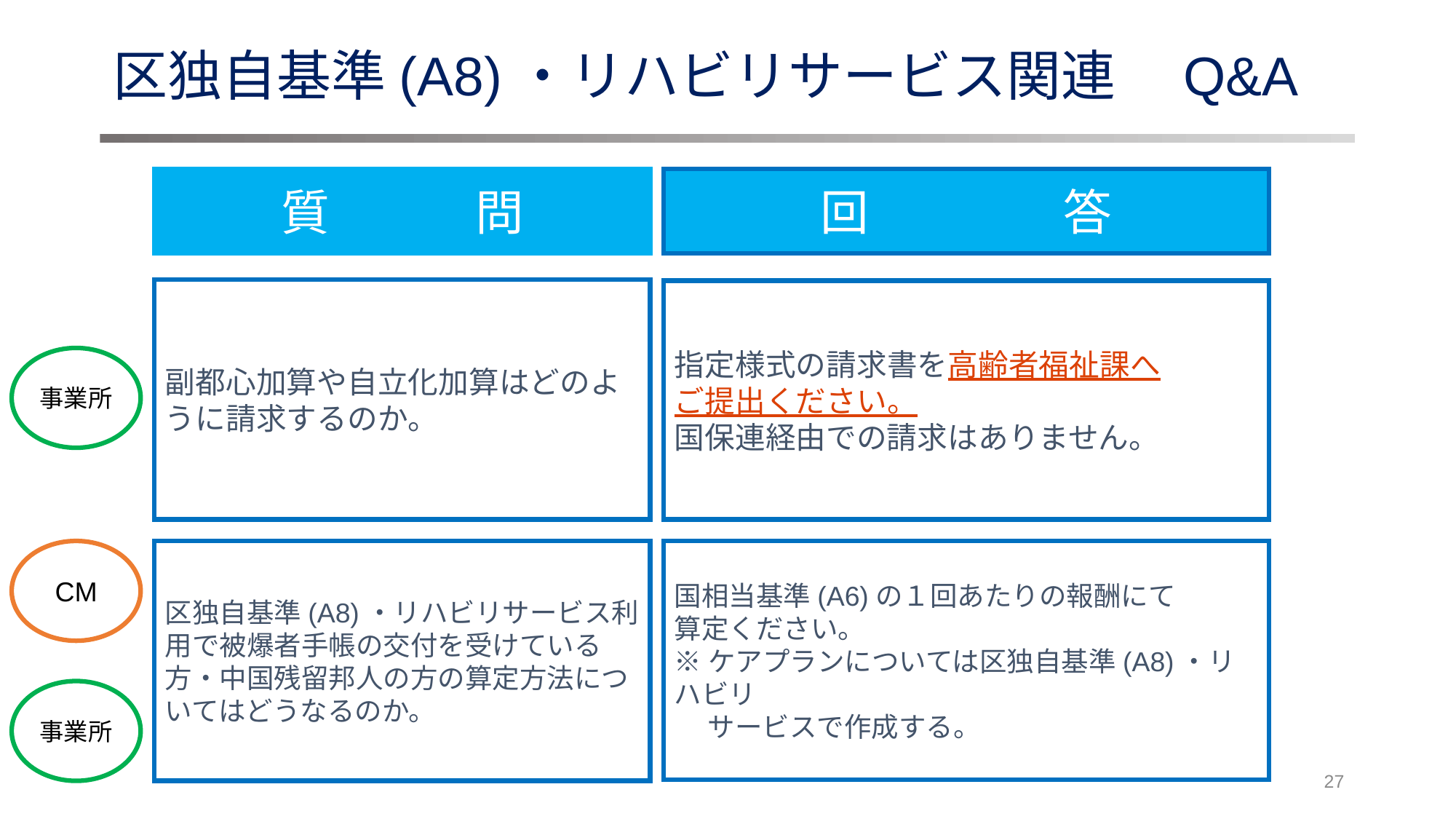

# 区独自基準(A8)・リハビリサービス関連　Q&A

質　　　問
回　　　　答
副都心加算や自立化加算はどのように請求するのか。
指定様式の請求書を高齢者福祉課へ
ご提出ください。
国保連経由での請求はありません。
事業所
CM
区独自基準(A8)・リハビリサービス利用で被爆者手帳の交付を受けている方・中国残留邦人の方の算定方法についてはどうなるのか。
国相当基準(A6)の１回あたりの報酬にて
算定ください。
※ケアプランについては区独自基準(A8)・リハビリ
　 サービスで作成する。
事業所
27